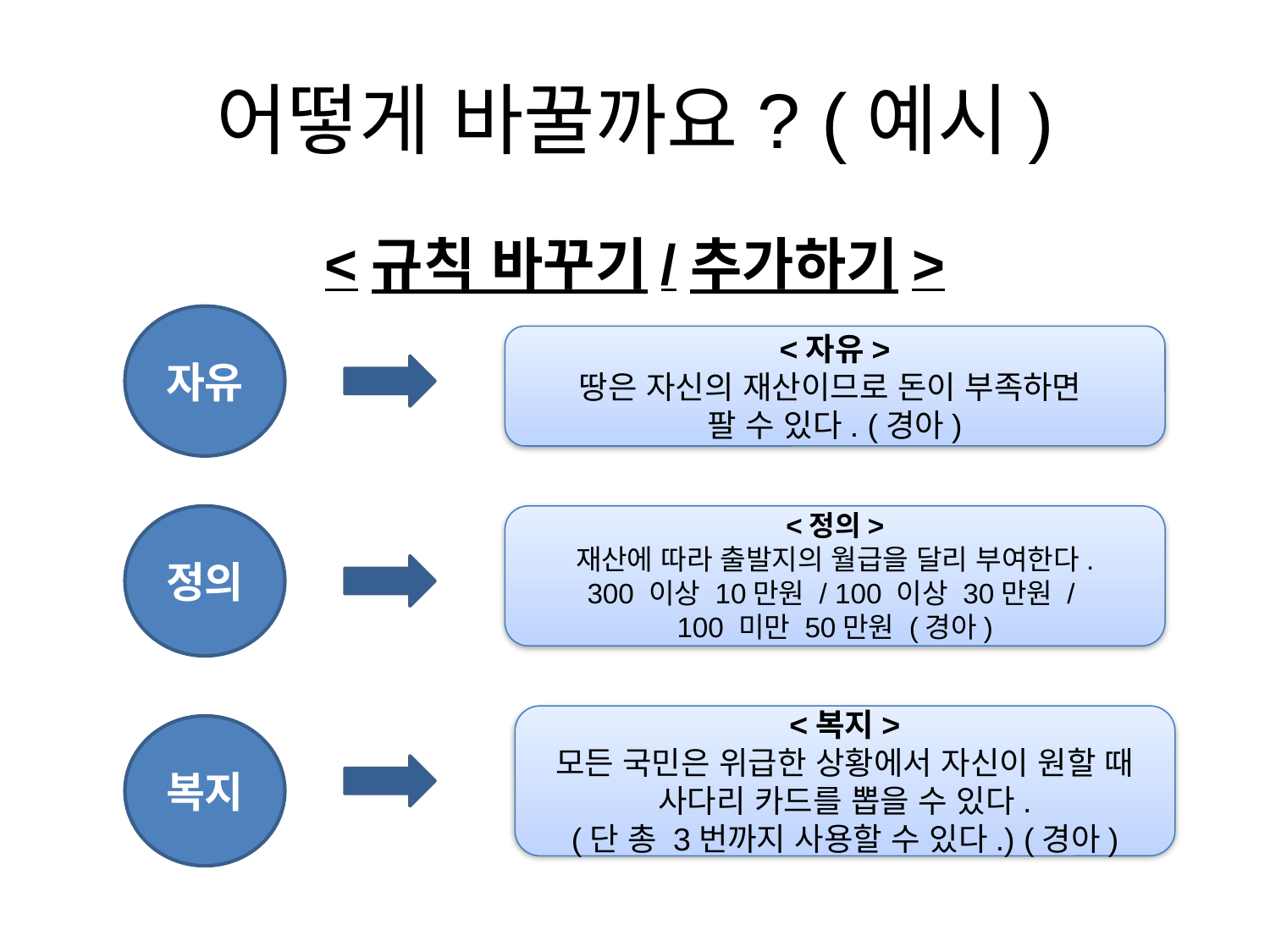

# 어떻게 바꿀까요? (예시)
<규칙 바꾸기/추가하기>
자유
<자유>
땅은 자신의 재산이므로 돈이 부족하면
팔 수 있다. (경아)

정의
<정의>
재산에 따라 출발지의 월급을 달리 부여한다.
300 이상 10만원 / 100 이상 30만원 /
100 미만 50만원 (경아)

<복지>
모든 국민은 위급한 상황에서 자신이 원할 때 사다리 카드를 뽑을 수 있다.
(단 총 3번까지 사용할 수 있다.) (경아)
복지